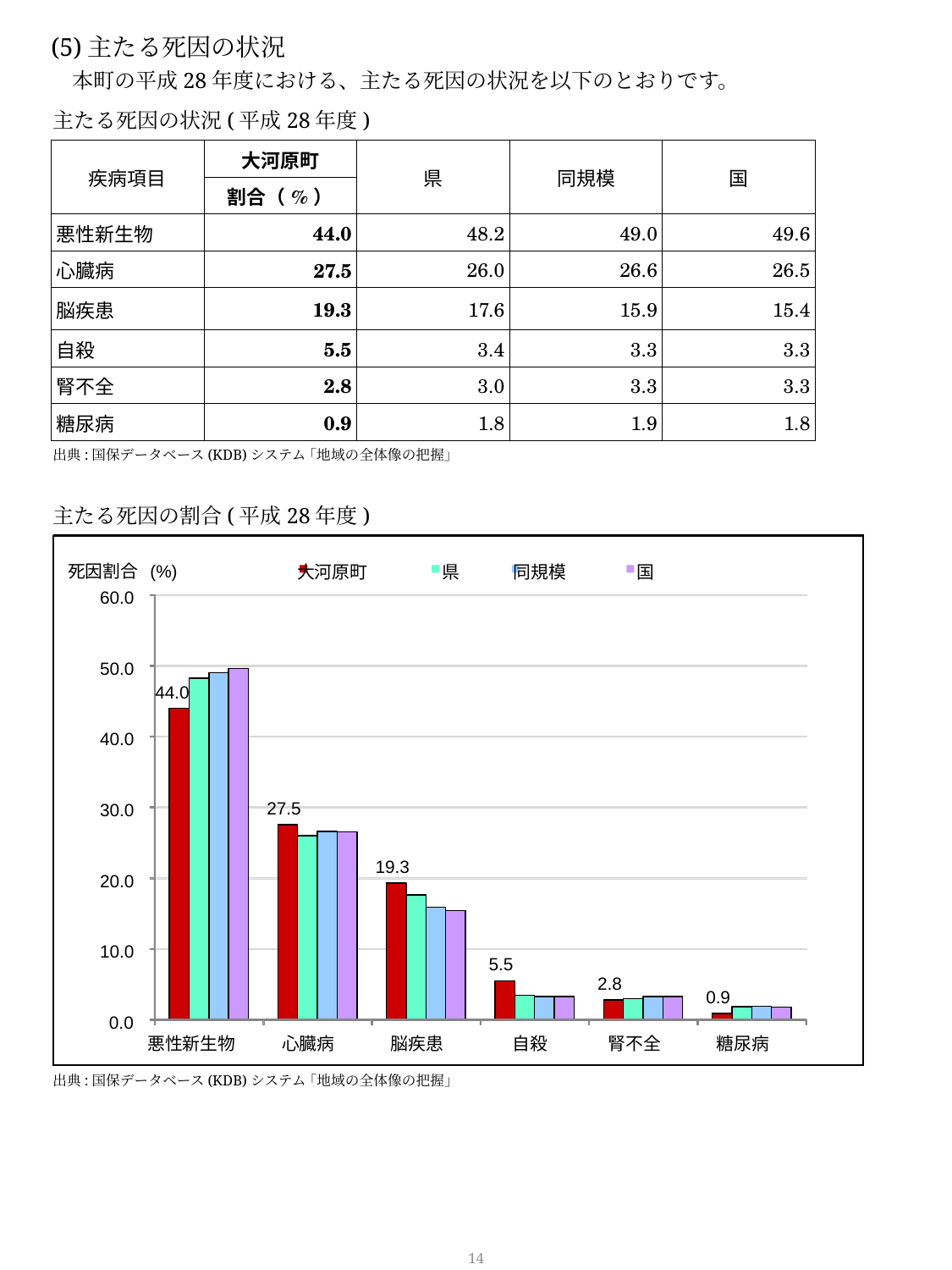

(5)主たる死因の状況
　本町の平成28年度における、主たる死因の状況を以下のとおりです。

主たる死因の状況(平成28年度)
| 疾病項目 | 大河原町 | 県 | 同規模 | 国 |
| --- | --- | --- | --- | --- |
|  | 割合（%） |  |  |  |
| 悪性新生物 | 44.0 | 48.2 | 49.0 | 49.6 |
| 心臓病 | 27.5 | 26.0 | 26.6 | 26.5 |
| 脳疾患 | 19.3 | 17.6 | 15.9 | 15.4 |
| 自殺 | 5.5 | 3.4 | 3.3 | 3.3 |
| 腎不全 | 2.8 | 3.0 | 3.3 | 3.3 |
| 糖尿病 | 0.9 | 1.8 | 1.9 | 1.8 |
出典:国保データベース(KDB)システム ｢地域の全体像の把握｣
主たる死因の割合(平成28年度)

死因割合
(%)
大河原町
県
同規模
国

60.0

50.0

44.0

40.0
27.5
30.0
19.3
20.0
10.0
5.5
2.8
0.9
0.0

悪性新生物
心臓病
脳疾患
自殺
腎不全
糖尿病
出典:国保データベース(KDB)システム ｢地域の全体像の把握｣
14